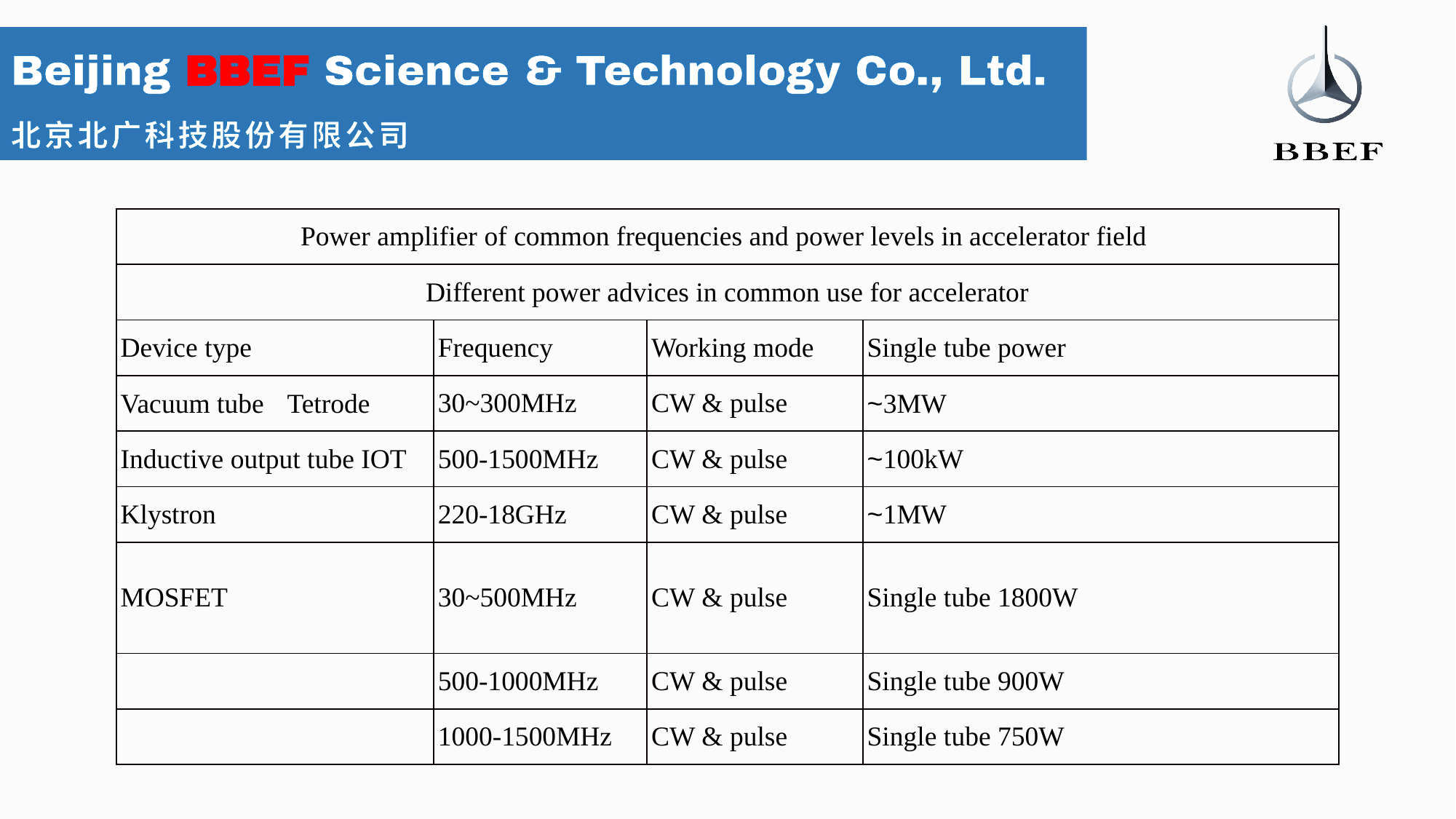

Beijing BBEF Science & Technology Co., Ltd.
北京北广科技股份有限公司

| Power amplifier of common frequencies and power levels in accelerator field |  |  |  |
| --- | --- | --- | --- |
| Different power advices in common use for accelerator |  |  |  |
| Device type | Frequency | Working mode | Single tube power |
| Vacuum tube Tetrode | 30~300MHz | CW & pulse | ~3MW |
| Inductive output tube IOT | 500-1500MHz | CW & pulse | ~100kW |
| Klystron | 220-18GHz | CW & pulse | ~1MW |
| MOSFET | 30~500MHz | CW & pulse | Single tube 1800W |
|  | 500-1000MHz | CW & pulse | Single tube 900W |
|  | 1000-1500MHz | CW & pulse | Single tube 750W |